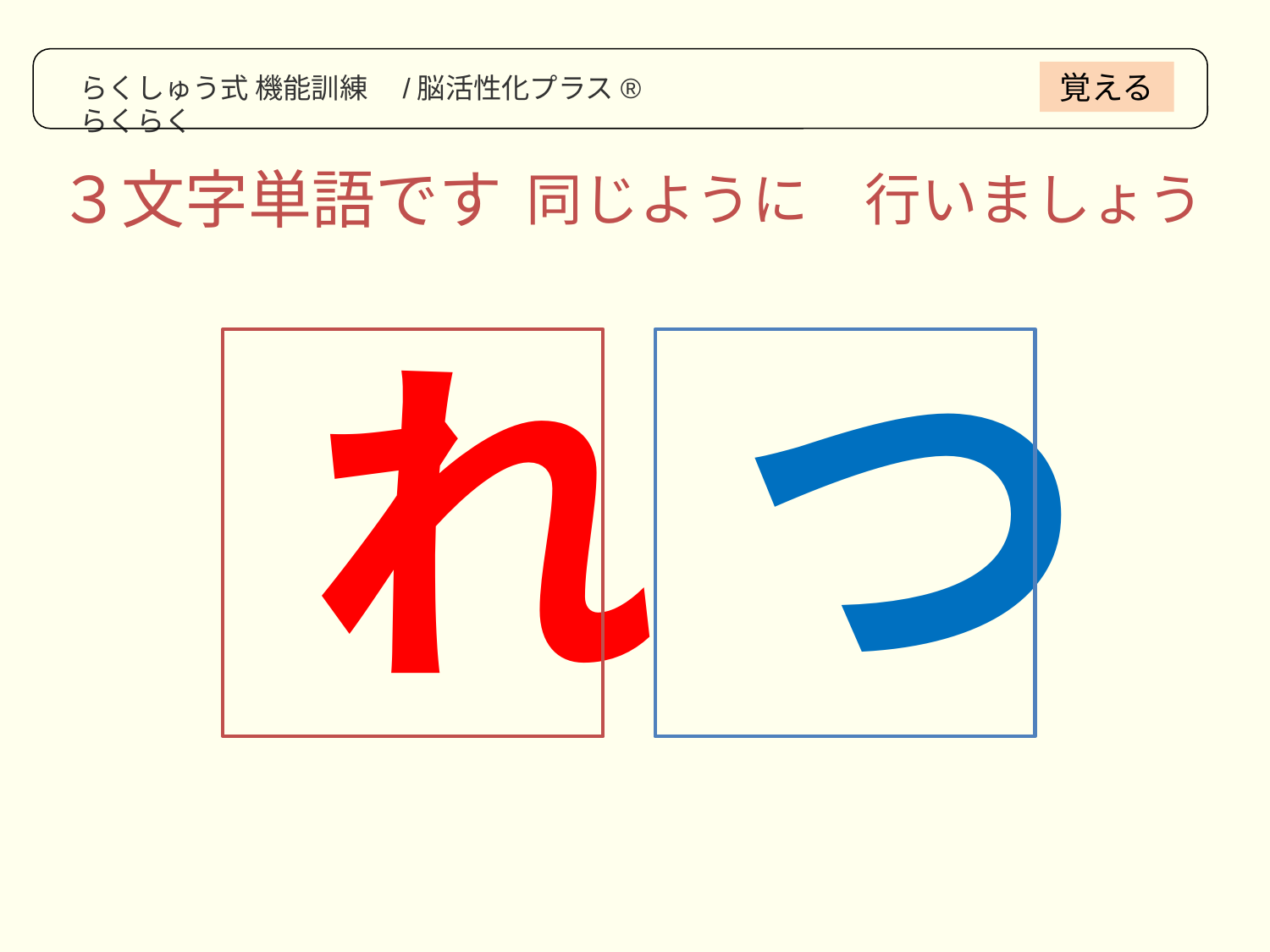

覚える
らくしゅう式 機能訓練　/脳活性化プラス®　らくらく
同じように　行いましょう
３文字単語です
つ
れ